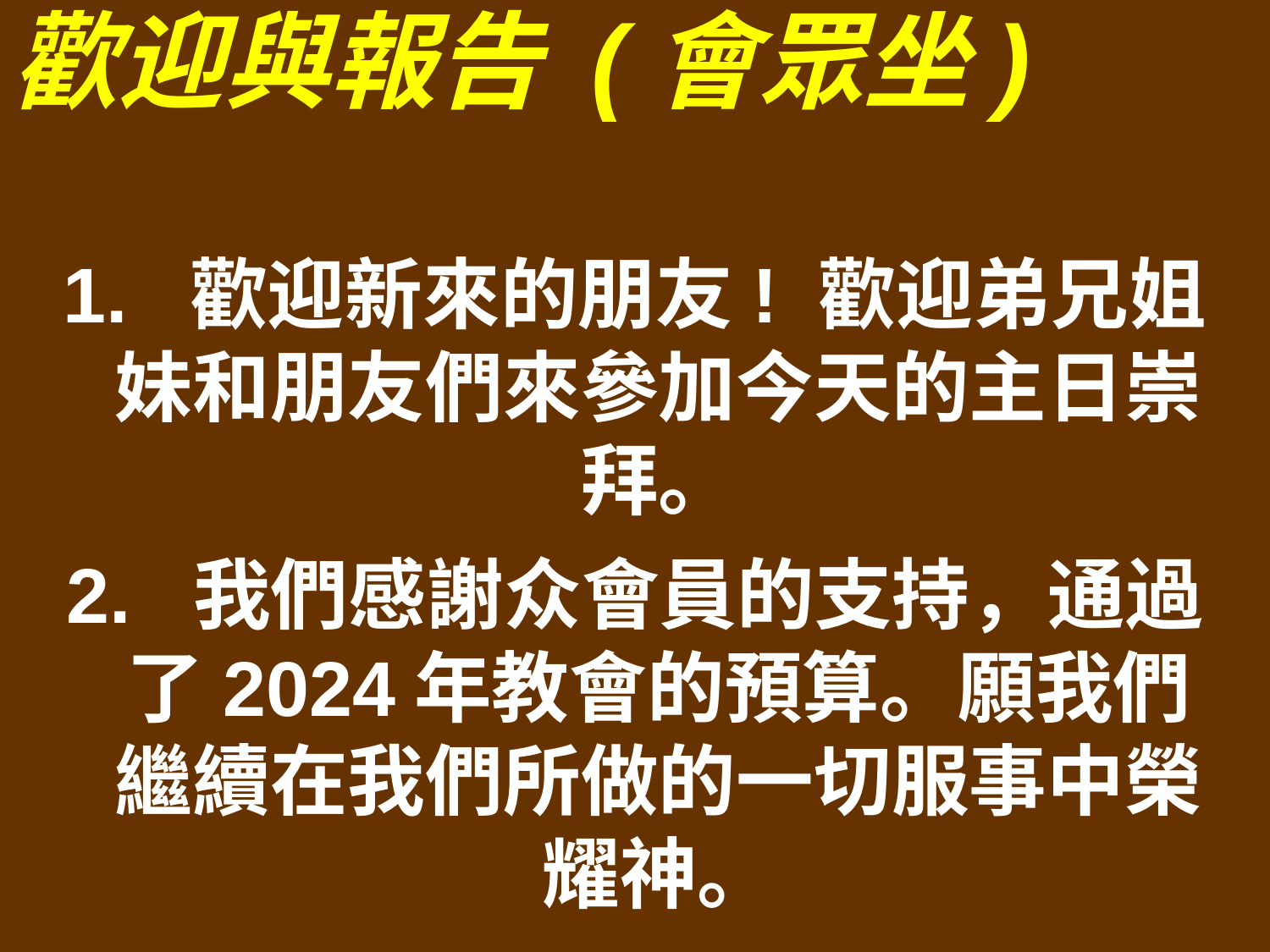

歡迎與報告 (會眾坐)

1.  歡迎新來的朋友! 歡迎弟兄姐妹和朋友們來參加今天的主日崇拜。
2.  我們感謝众會員的支持，通過了2024年教會的預算。願我們繼續在我們所做的一切服事中榮耀神。